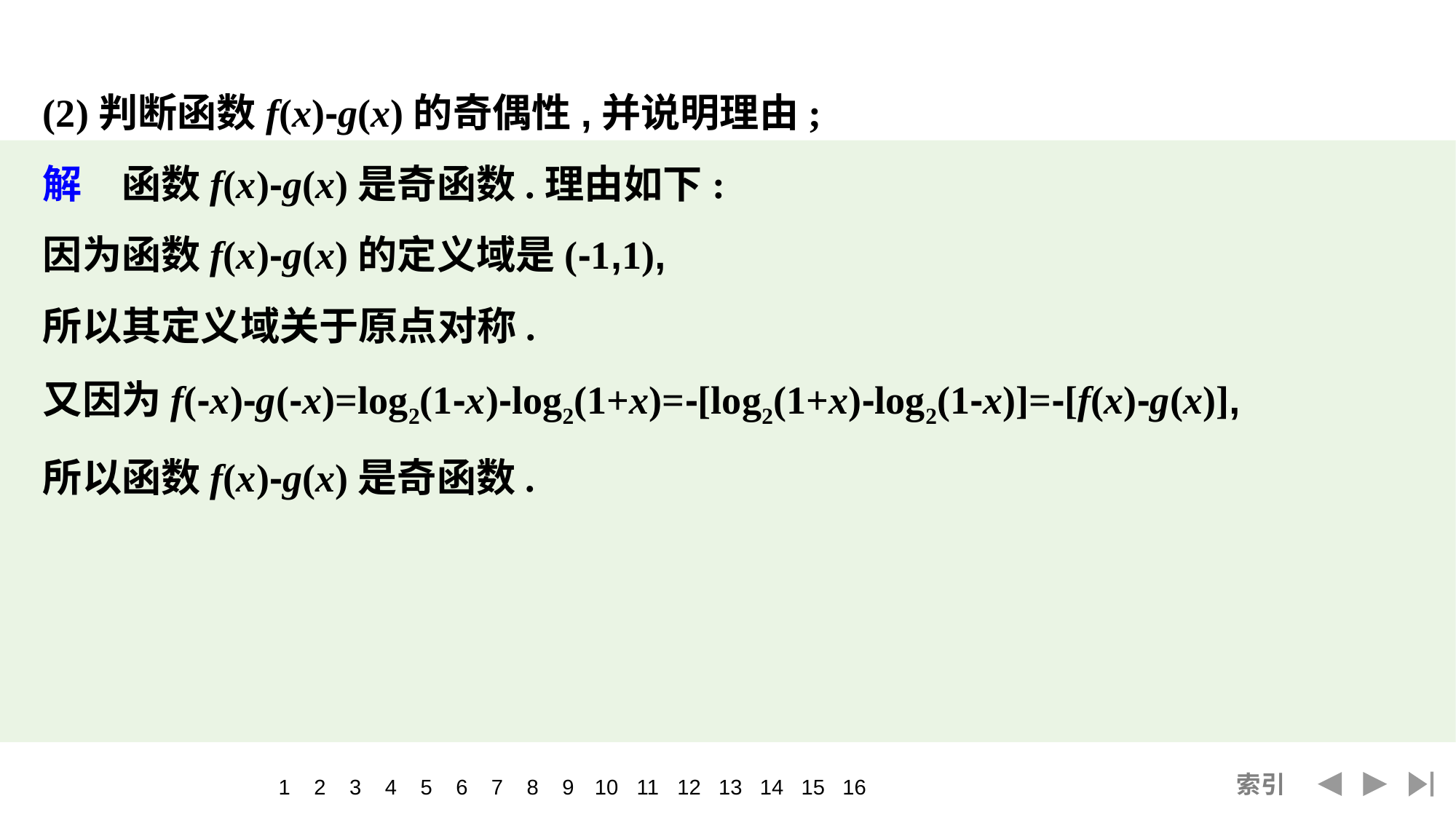

(2)判断函数f(x)-g(x)的奇偶性,并说明理由;
解　函数f(x)-g(x)是奇函数.理由如下:
因为函数f(x)-g(x)的定义域是(-1,1),
所以其定义域关于原点对称.
又因为f(-x)-g(-x)=log2(1-x)-log2(1+x)=-[log2(1+x)-log2(1-x)]=-[f(x)-g(x)],
所以函数f(x)-g(x)是奇函数.